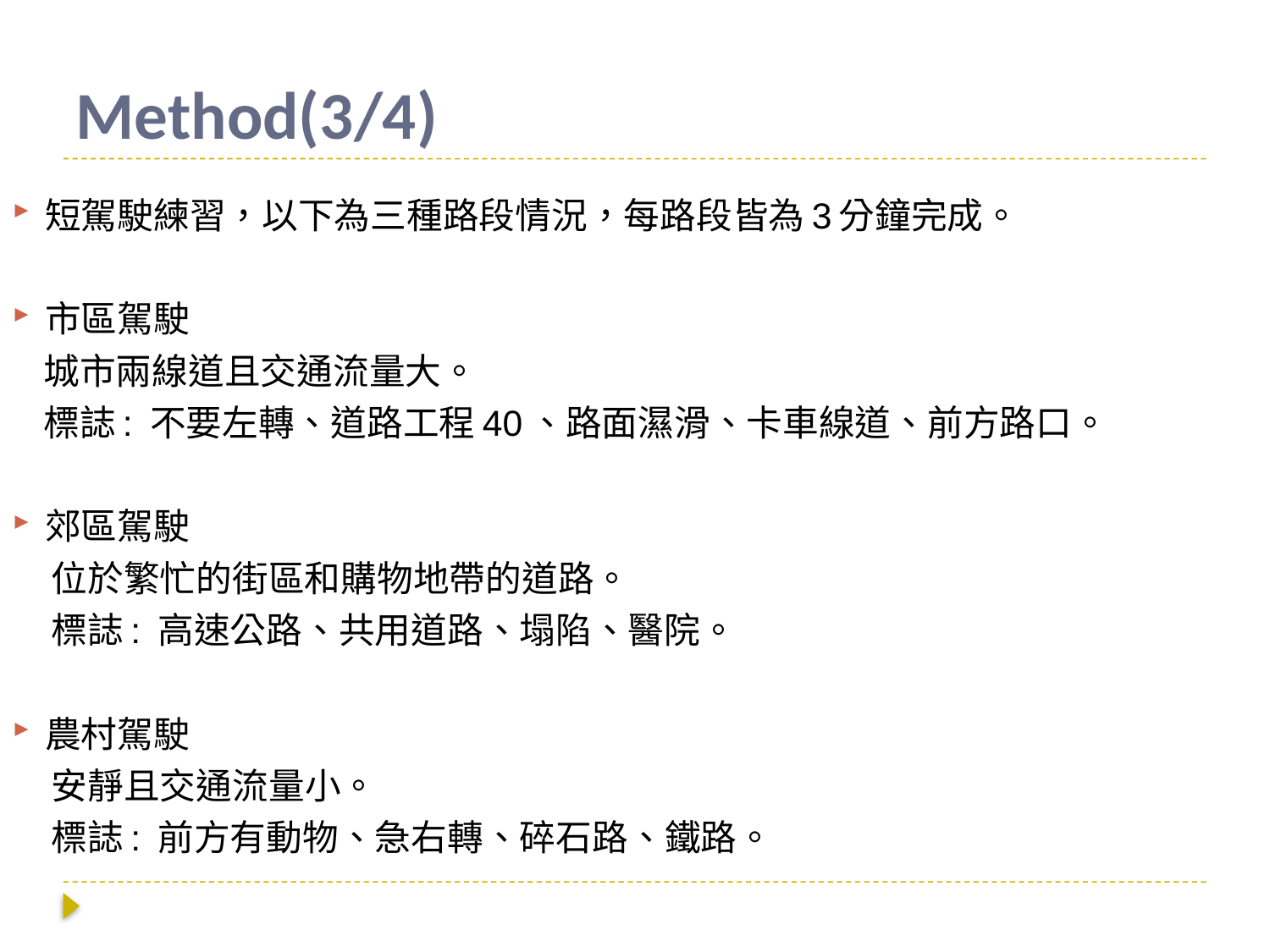

# Method(3/4)
短駕駛練習，以下為三種路段情況，每路段皆為3分鐘完成。

市區駕駛
   城市兩線道且交通流量大。
   標誌: 不要左轉、道路工程40、路面濕滑、卡車線道、前方路口。

郊區駕駛
    位於繁忙的街區和購物地帶的道路。
    標誌: 高速公路、共用道路、塌陷、醫院。

農村駕駛
    安靜且交通流量小。
    標誌: 前方有動物、急右轉、碎石路、鐵路。